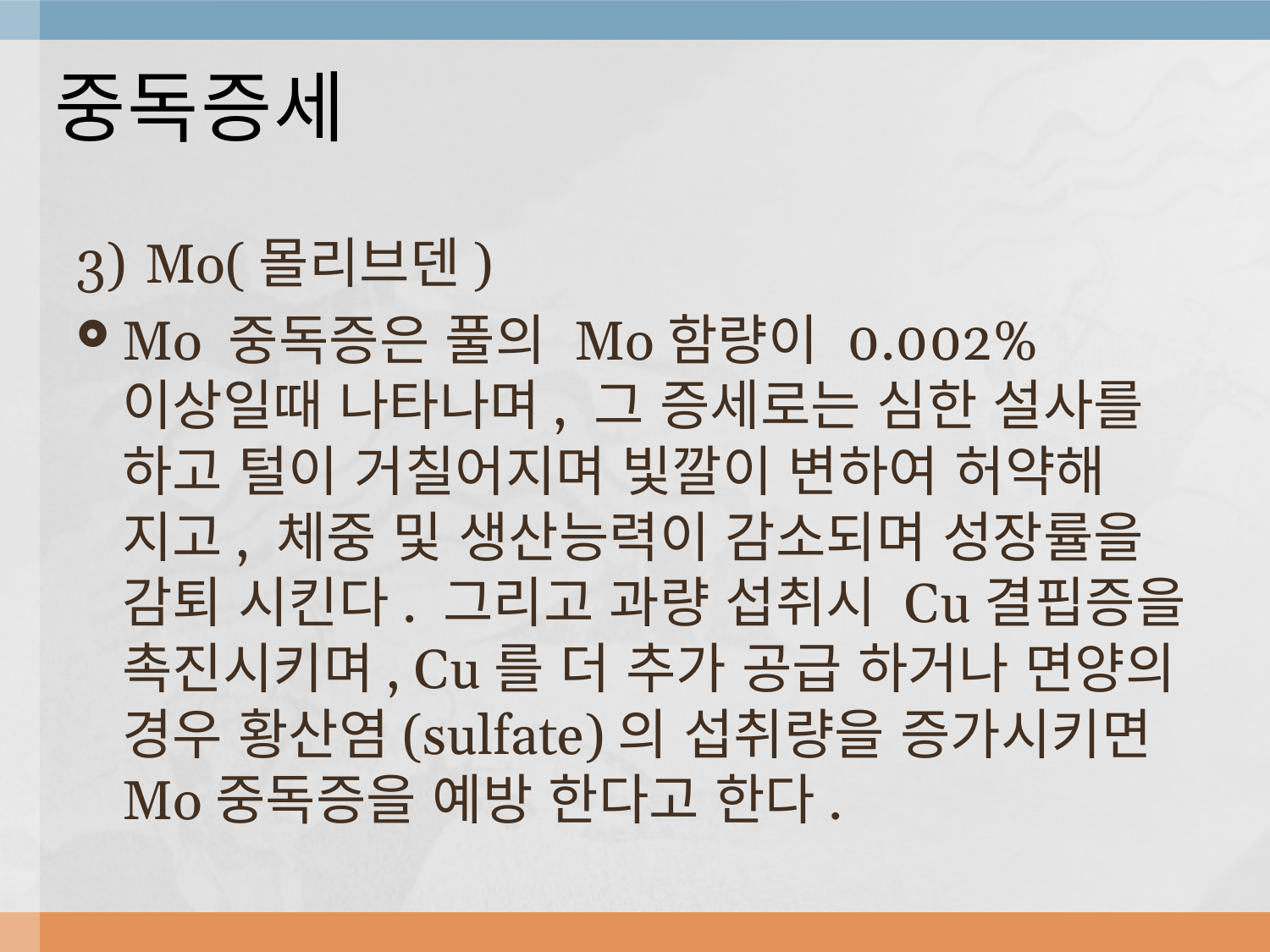

# 중독증세
Mo(몰리브덴)
Mo 중독증은 풀의 Mo함량이 0.002% 이상일때 나타나며, 그 증세로는 심한 설사를 하고 털이 거칠어지며 빛깔이 변하여 허약해 지고, 체중 및 생산능력이 감소되며 성장률을 감퇴 시킨다. 그리고 과량 섭취시 Cu결핍증을 촉진시키며, Cu를 더 추가 공급 하거나 면양의 경우 황산염(sulfate)의 섭취량을 증가시키면 Mo중독증을 예방 한다고 한다.